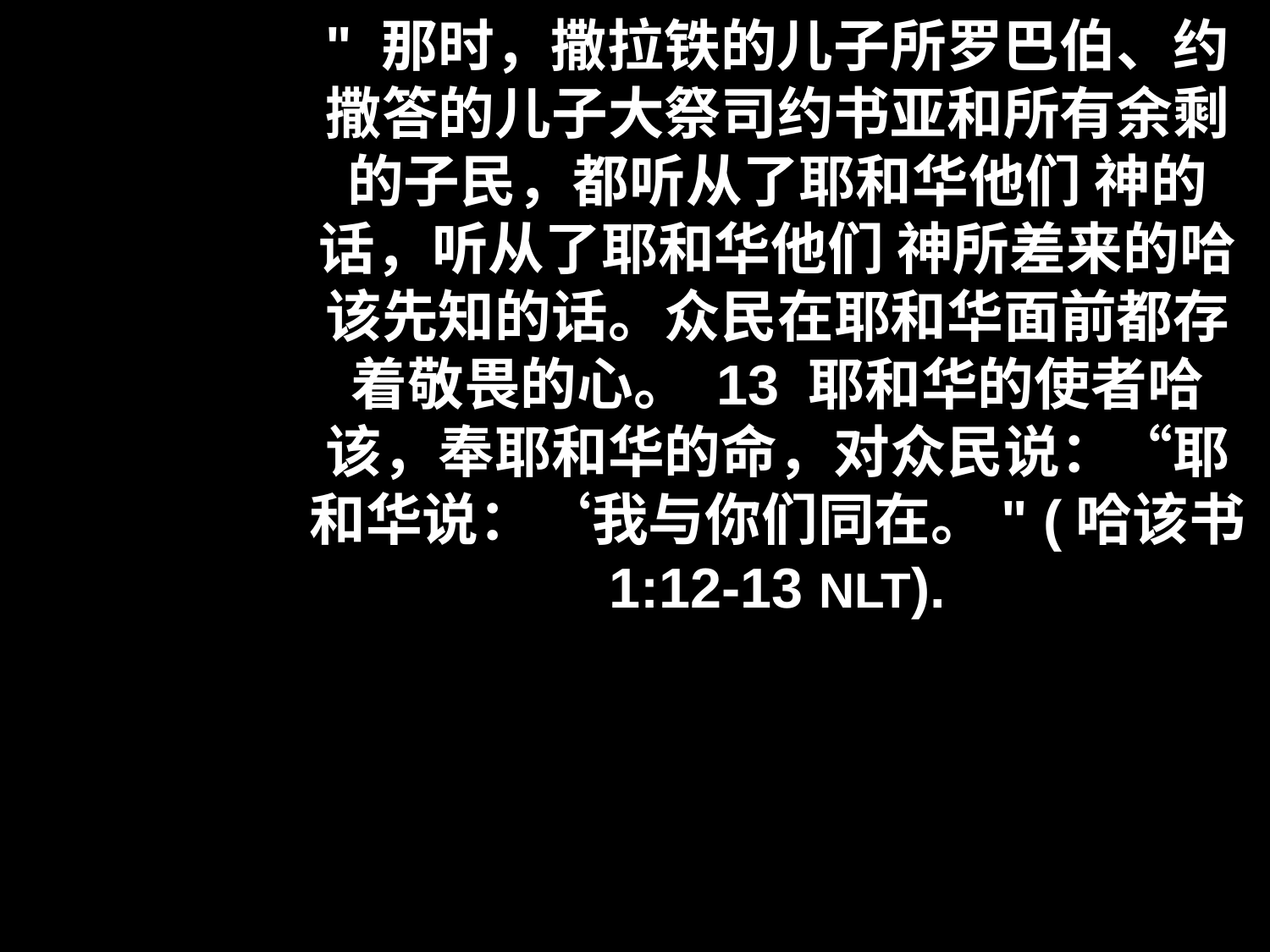

# " 那时，撒拉铁的儿子所罗巴伯、约撒答的儿子大祭司约书亚和所有余剩的子民，都听从了耶和华他们 神的话，听从了耶和华他们 神所差来的哈该先知的话。众民在耶和华面前都存着敬畏的心。 13 耶和华的使者哈该，奉耶和华的命，对众民说：“耶和华说：‘我与你们同在。" (哈该书 1:12-13 NLT).